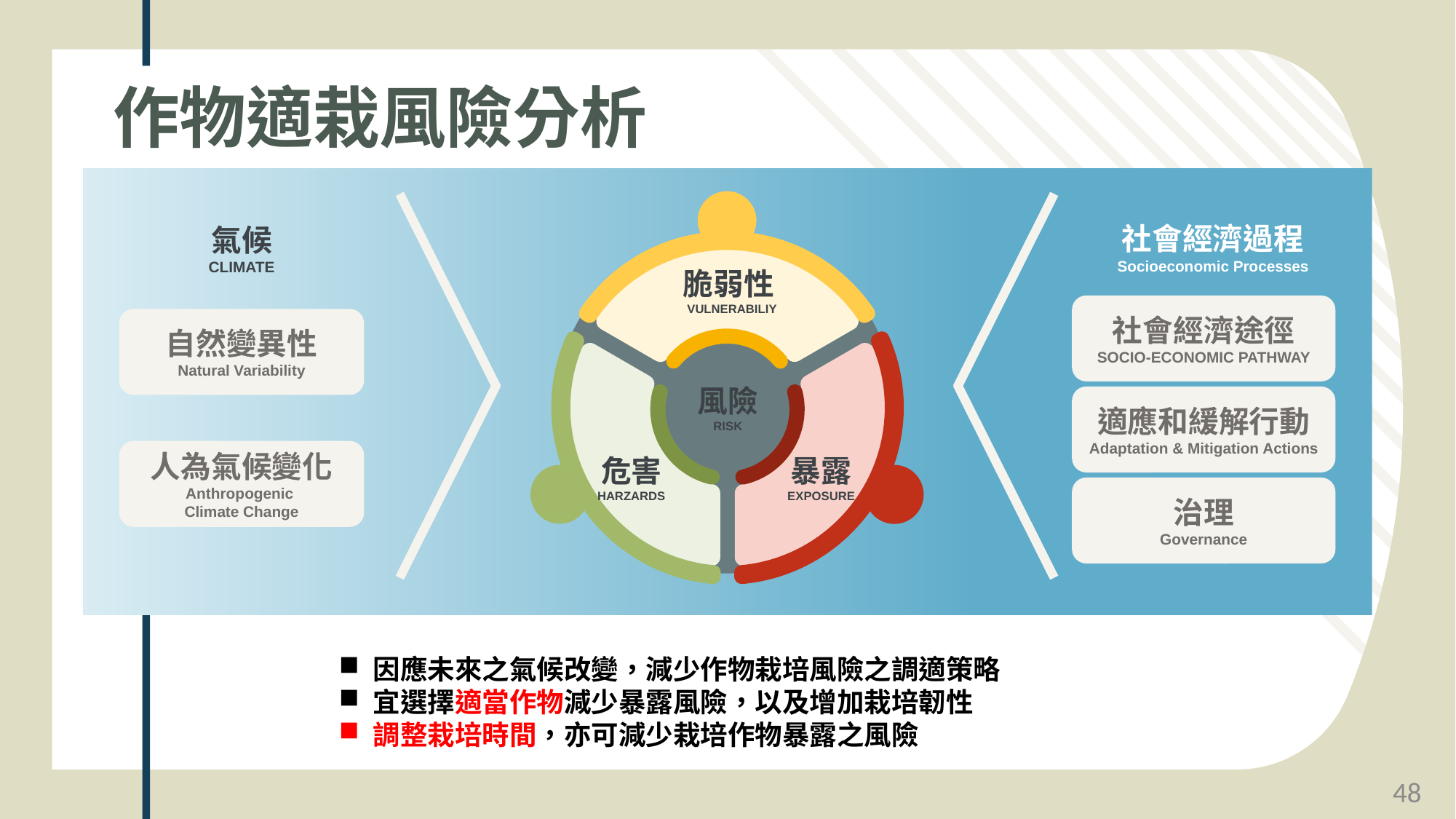

# 作物適栽風險分析

社會經濟過程
Socioeconomic Processes
氣候
CLIMATE

脆弱性VULNERABILIY
社會經濟途徑
SOCIO-ECONOMIC PATHWAY
自然變異性
Natural Variability
風險
RISK
適應和緩解行動
Adaptation & Mitigation Actions
危害
HARZARDS
暴露
EXPOSURE
人為氣候變化
Anthropogenic
Climate Change
治理
Governance
因應未來之氣候改變，減少作物栽培風險之調適策略
宜選擇適當作物減少暴露風險，以及增加栽培韌性
調整栽培時間，亦可減少栽培作物暴露之風險
48